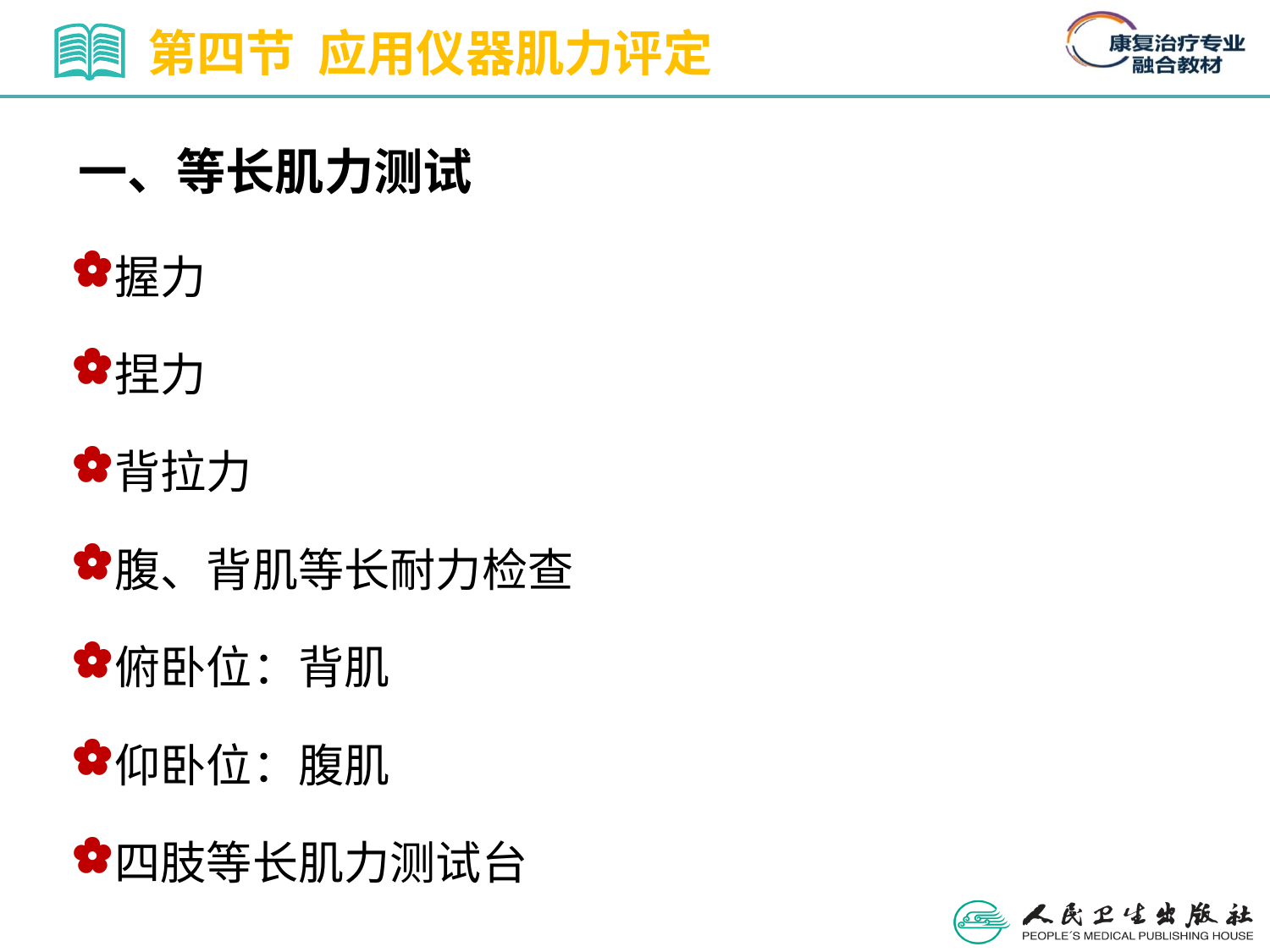

第四节  应用仪器肌力评定
一、等长肌力测试
握力
捏力
背拉力
腹、背肌等长耐力检查
俯卧位：背肌
仰卧位：腹肌
四肢等长肌力测试台